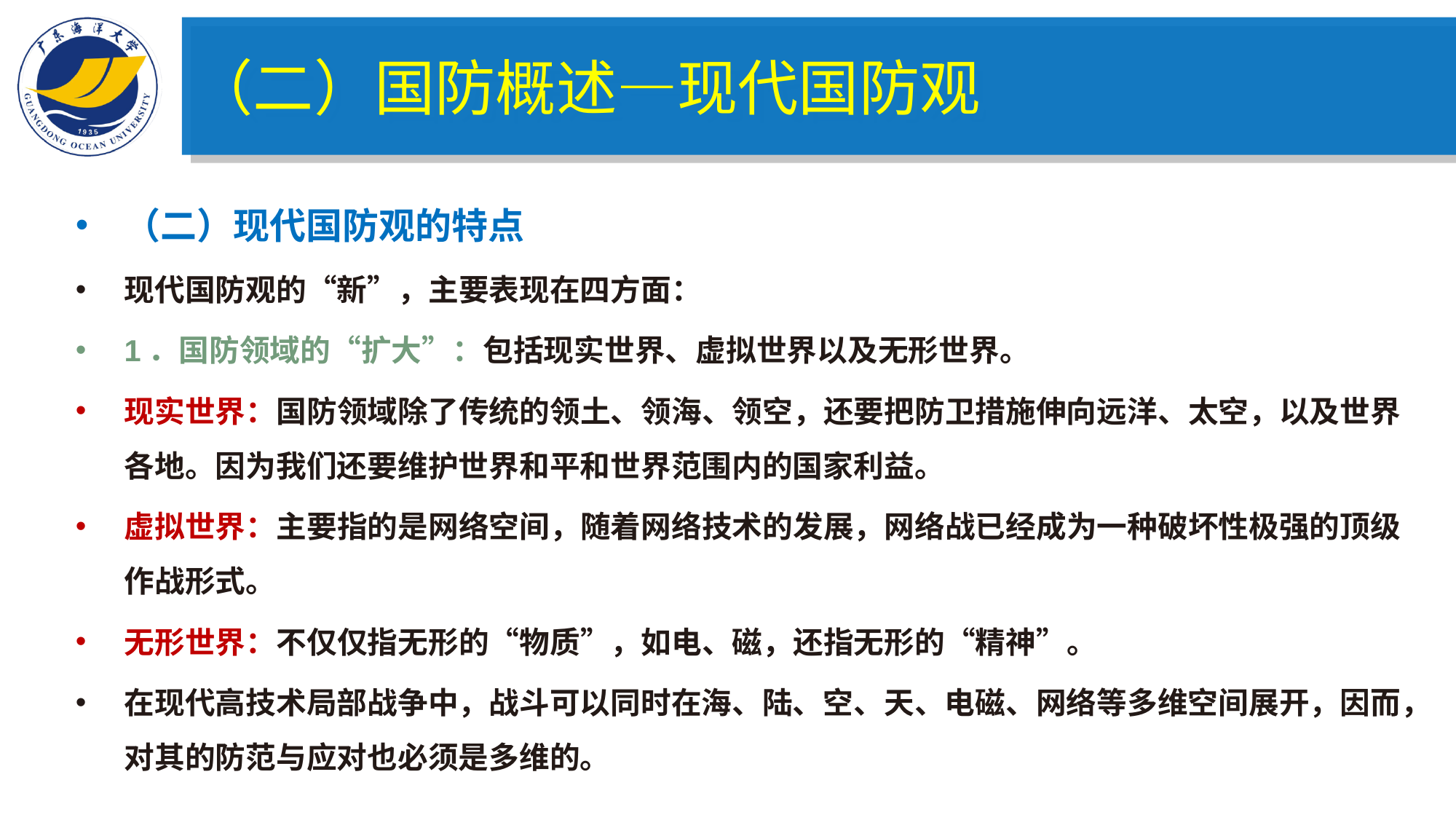

（二）国防概述—现代国防观
（二）现代国防观的特点
现代国防观的“新”，主要表现在四方面：
1．国防领域的“扩大”：包括现实世界、虚拟世界以及无形世界。
现实世界：国防领域除了传统的领土、领海、领空，还要把防卫措施伸向远洋、太空，以及世界各地。因为我们还要维护世界和平和世界范围内的国家利益。
虚拟世界：主要指的是网络空间，随着网络技术的发展，网络战已经成为一种破坏性极强的顶级作战形式。
无形世界：不仅仅指无形的“物质”，如电、磁，还指无形的“精神”。
在现代高技术局部战争中，战斗可以同时在海、陆、空、天、电磁、网络等多维空间展开，因而，对其的防范与应对也必须是多维的。